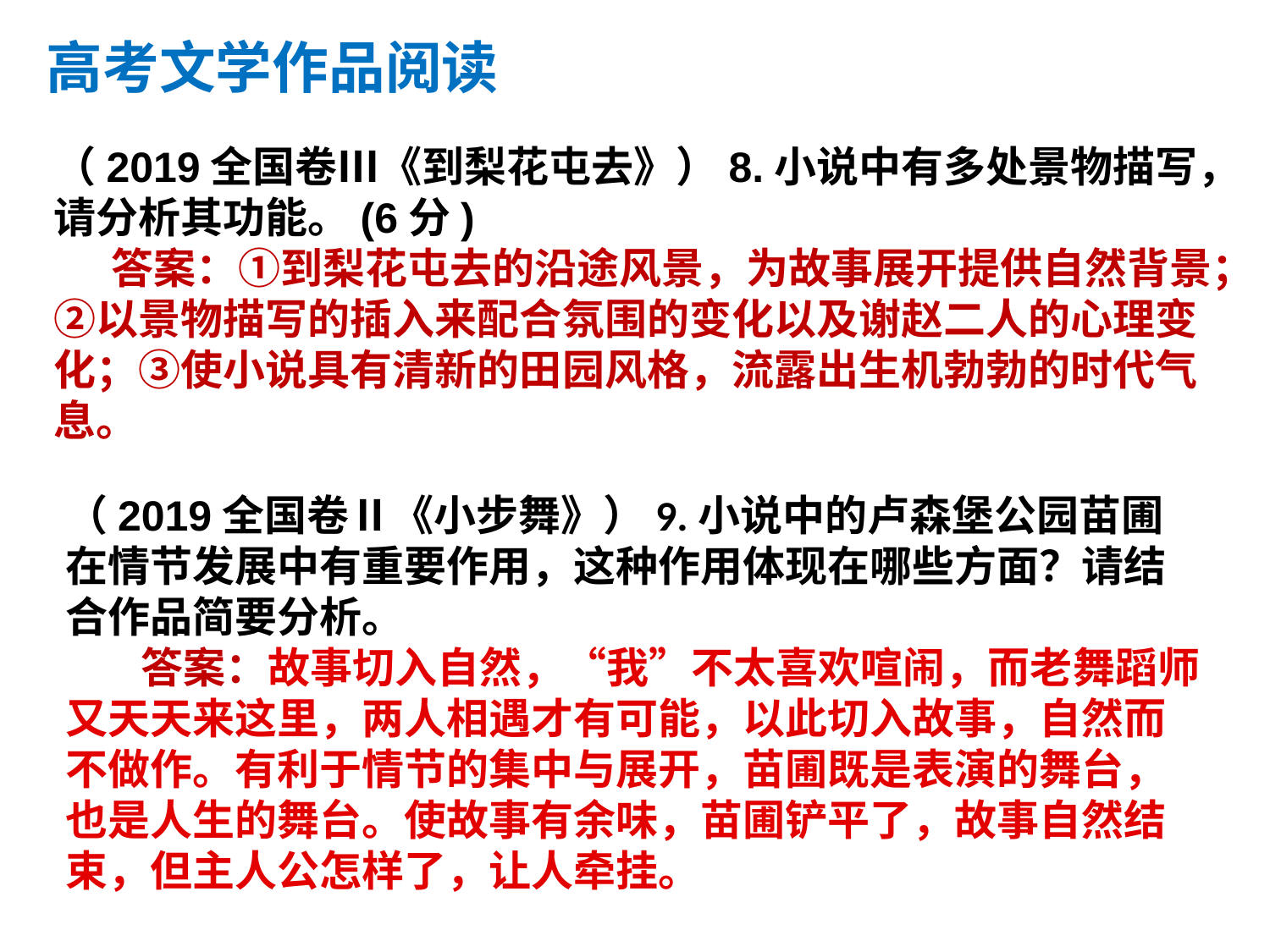

高考文学作品阅读
（2019全国卷Ⅲ《到梨花屯去》）8.小说中有多处景物描写，请分析其功能。(6分)
     答案：①到梨花屯去的沿途风景，为故事展开提供自然背景；②以景物描写的插入来配合氛围的变化以及谢赵二人的心理变化；③使小说具有清新的田园风格，流露出生机勃勃的时代气息。
（2019全国卷Ⅱ《小步舞》）9.小说中的卢森堡公园苗圃在情节发展中有重要作用，这种作用体现在哪些方面？请结合作品简要分析。
   答案：故事切入自然，“我”不太喜欢喧闹，而老舞蹈师又天天来这里，两人相遇才有可能，以此切入故事，自然而不做作。有利于情节的集中与展开，苗圃既是表演的舞台，也是人生的舞台。使故事有余味，苗圃铲平了，故事自然结束，但主人公怎样了，让人牵挂。